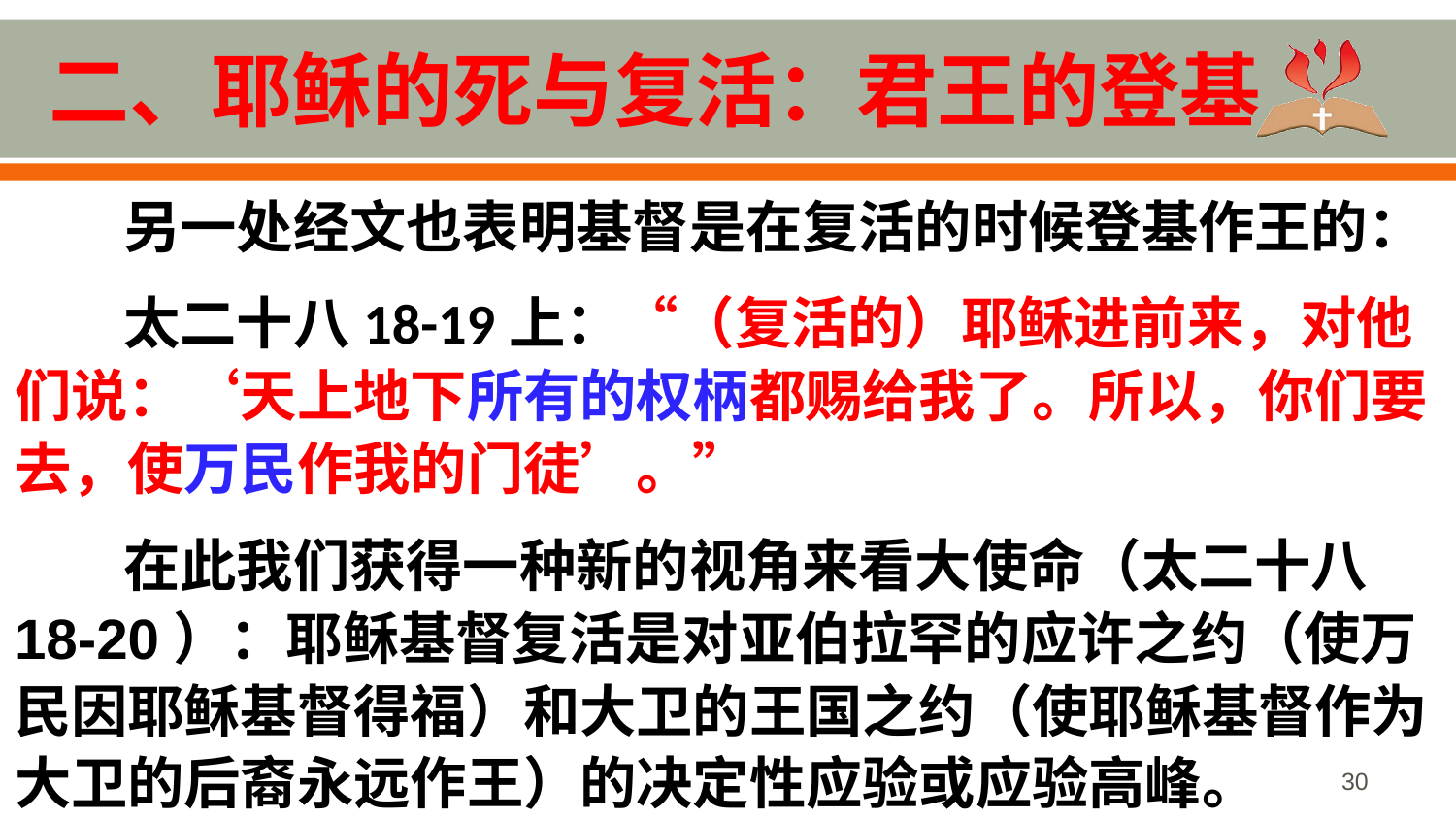

# 二、耶稣的死与复活：君王的登基
另一处经文也表明基督是在复活的时候登基作王的：
太二十八18-19上：“（复活的）耶稣进前来，对他们说：‘天上地下所有的权柄都赐给我了。所以，你们要去，使万民作我的门徒’。”
在此我们获得一种新的视角来看大使命（太二十八 18-20）：耶稣基督复活是对亚伯拉罕的应许之约（使万民因耶稣基督得福）和大卫的王国之约（使耶稣基督作为大卫的后裔永远作王）的决定性应验或应验高峰。

30